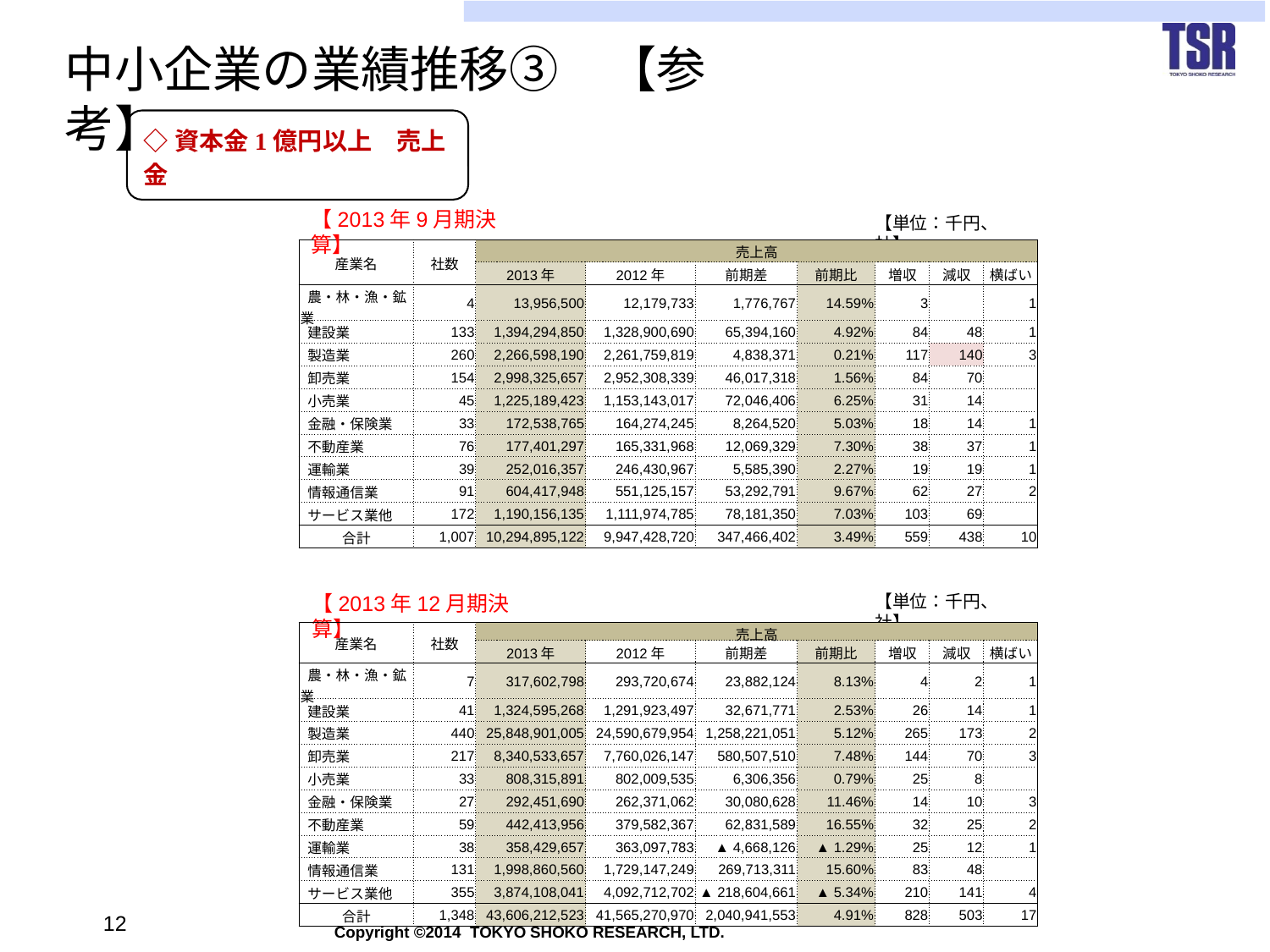

中小企業の業績推移③　【参考】
◇資本金1億円以上　売上金
【2013年9月期決算】
【単位：千円、社】
| 産業名 | 社数 | 売上高 |  |  |  |  |  |  |
| --- | --- | --- | --- | --- | --- | --- | --- | --- |
|  |  | 2013年 | 2012年 | 前期差 | 前期比 | 増収 | 減収 | 横ばい |
| 農・林・漁・鉱業 | 4 | 13,956,500 | 12,179,733 | 1,776,767 | 14.59% | 3 |  | 1 |
| 建設業 | 133 | 1,394,294,850 | 1,328,900,690 | 65,394,160 | 4.92% | 84 | 48 | 1 |
| 製造業 | 260 | 2,266,598,190 | 2,261,759,819 | 4,838,371 | 0.21% | 117 | 140 | 3 |
| 卸売業 | 154 | 2,998,325,657 | 2,952,308,339 | 46,017,318 | 1.56% | 84 | 70 |  |
| 小売業 | 45 | 1,225,189,423 | 1,153,143,017 | 72,046,406 | 6.25% | 31 | 14 |  |
| 金融・保険業 | 33 | 172,538,765 | 164,274,245 | 8,264,520 | 5.03% | 18 | 14 | 1 |
| 不動産業 | 76 | 177,401,297 | 165,331,968 | 12,069,329 | 7.30% | 38 | 37 | 1 |
| 運輸業 | 39 | 252,016,357 | 246,430,967 | 5,585,390 | 2.27% | 19 | 19 | 1 |
| 情報通信業 | 91 | 604,417,948 | 551,125,157 | 53,292,791 | 9.67% | 62 | 27 | 2 |
| サービス業他 | 172 | 1,190,156,135 | 1,111,974,785 | 78,181,350 | 7.03% | 103 | 69 |  |
| 合計 | 1,007 | 10,294,895,122 | 9,947,428,720 | 347,466,402 | 3.49% | 559 | 438 | 10 |
【2013年12月期決算】
【単位：千円、社】
| 産業名 | 社数 | 売上高 |  |  |  |  |  |  |
| --- | --- | --- | --- | --- | --- | --- | --- | --- |
|  |  | 2013年 | 2012年 | 前期差 | 前期比 | 増収 | 減収 | 横ばい |
| 農・林・漁・鉱業 | 7 | 317,602,798 | 293,720,674 | 23,882,124 | 8.13% | 4 | 2 | 1 |
| 建設業 | 41 | 1,324,595,268 | 1,291,923,497 | 32,671,771 | 2.53% | 26 | 14 | 1 |
| 製造業 | 440 | 25,848,901,005 | 24,590,679,954 | 1,258,221,051 | 5.12% | 265 | 173 | 2 |
| 卸売業 | 217 | 8,340,533,657 | 7,760,026,147 | 580,507,510 | 7.48% | 144 | 70 | 3 |
| 小売業 | 33 | 808,315,891 | 802,009,535 | 6,306,356 | 0.79% | 25 | 8 |  |
| 金融・保険業 | 27 | 292,451,690 | 262,371,062 | 30,080,628 | 11.46% | 14 | 10 | 3 |
| 不動産業 | 59 | 442,413,956 | 379,582,367 | 62,831,589 | 16.55% | 32 | 25 | 2 |
| 運輸業 | 38 | 358,429,657 | 363,097,783 | ▲ 4,668,126 | ▲ 1.29% | 25 | 12 | 1 |
| 情報通信業 | 131 | 1,998,860,560 | 1,729,147,249 | 269,713,311 | 15.60% | 83 | 48 |  |
| サービス業他 | 355 | 3,874,108,041 | 4,092,712,702 | ▲ 218,604,661 | ▲ 5.34% | 210 | 141 | 4 |
| 合計 | 1,348 | 43,606,212,523 | 41,565,270,970 | 2,040,941,553 | 4.91% | 828 | 503 | 17 |
12